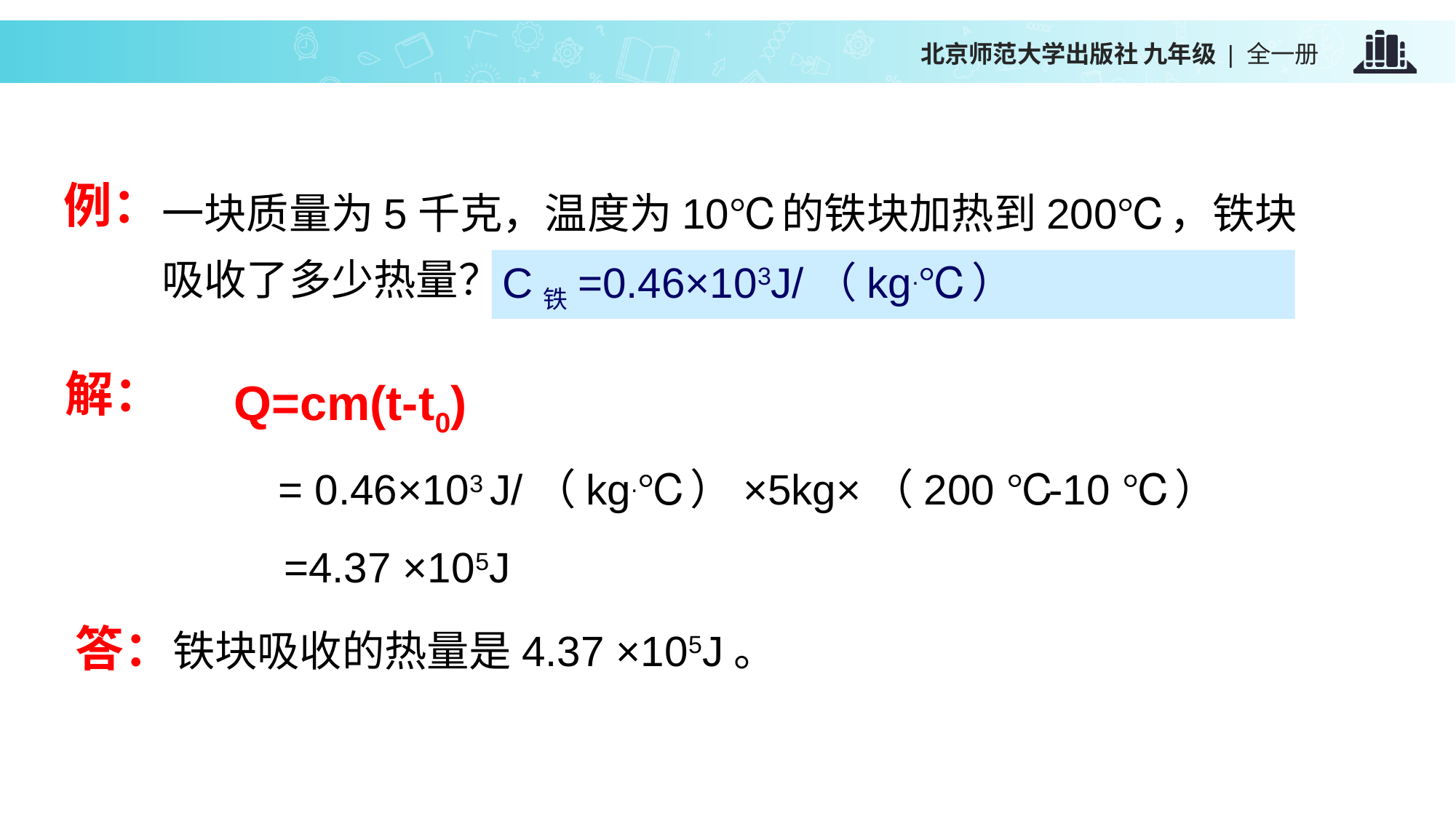

一块质量为5千克，温度为10℃的铁块加热到200℃，铁块吸收了多少热量？
例：
C铁=0.46×103J/（kg.℃）
解：
Q=cm(t-t0)
= 0.46×103 J/（kg.℃）×5kg×（200 ℃-10 ℃）
=4.37 ×105J
答：铁块吸收的热量是4.37 ×105J。